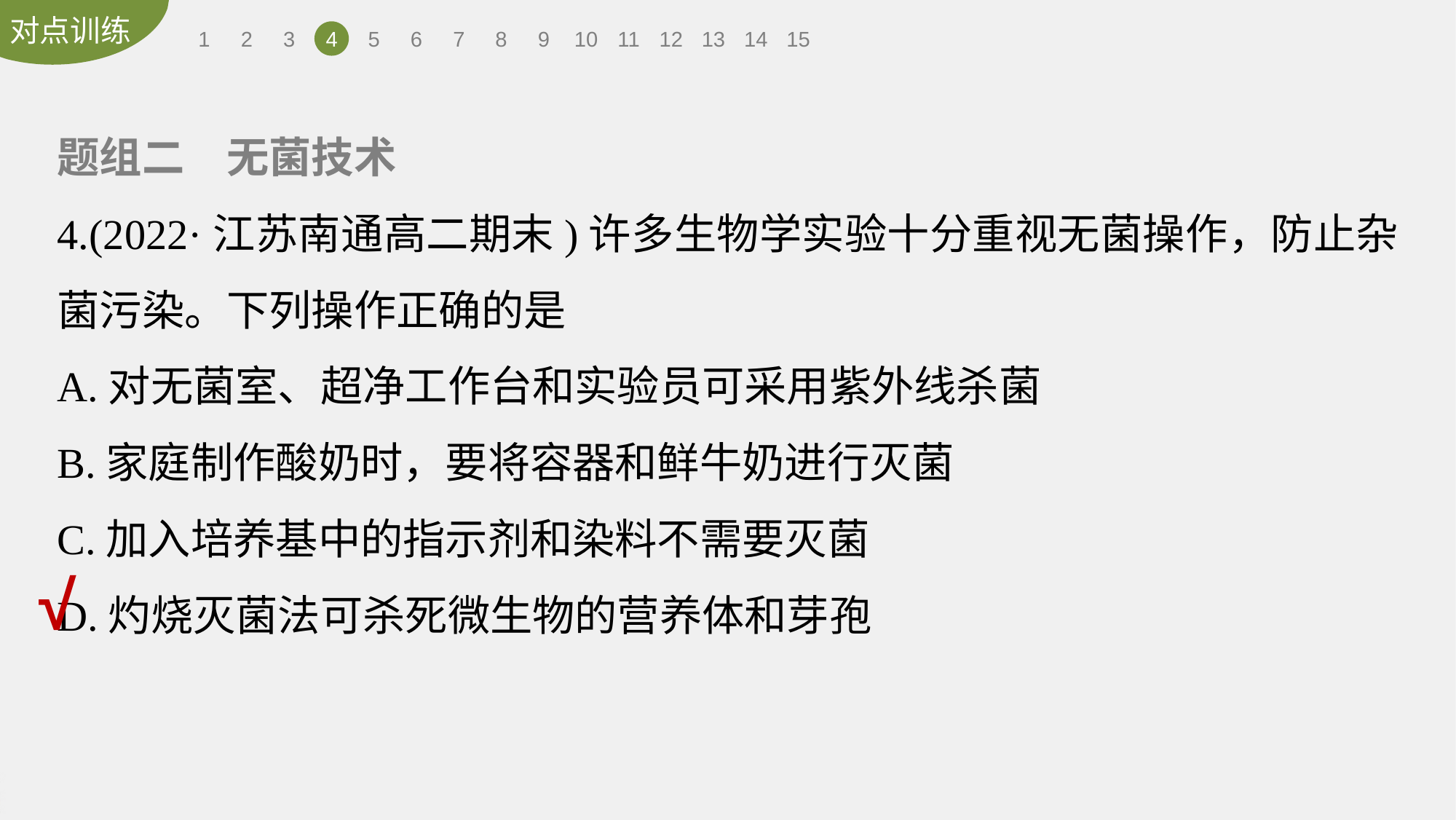

1
2
3
4
5
6
7
8
9
10
11
12
13
14
15
题组二　无菌技术
4.(2022·江苏南通高二期末)许多生物学实验十分重视无菌操作，防止杂菌污染。下列操作正确的是
A.对无菌室、超净工作台和实验员可采用紫外线杀菌
B.家庭制作酸奶时，要将容器和鲜牛奶进行灭菌
C.加入培养基中的指示剂和染料不需要灭菌
D.灼烧灭菌法可杀死微生物的营养体和芽孢
√